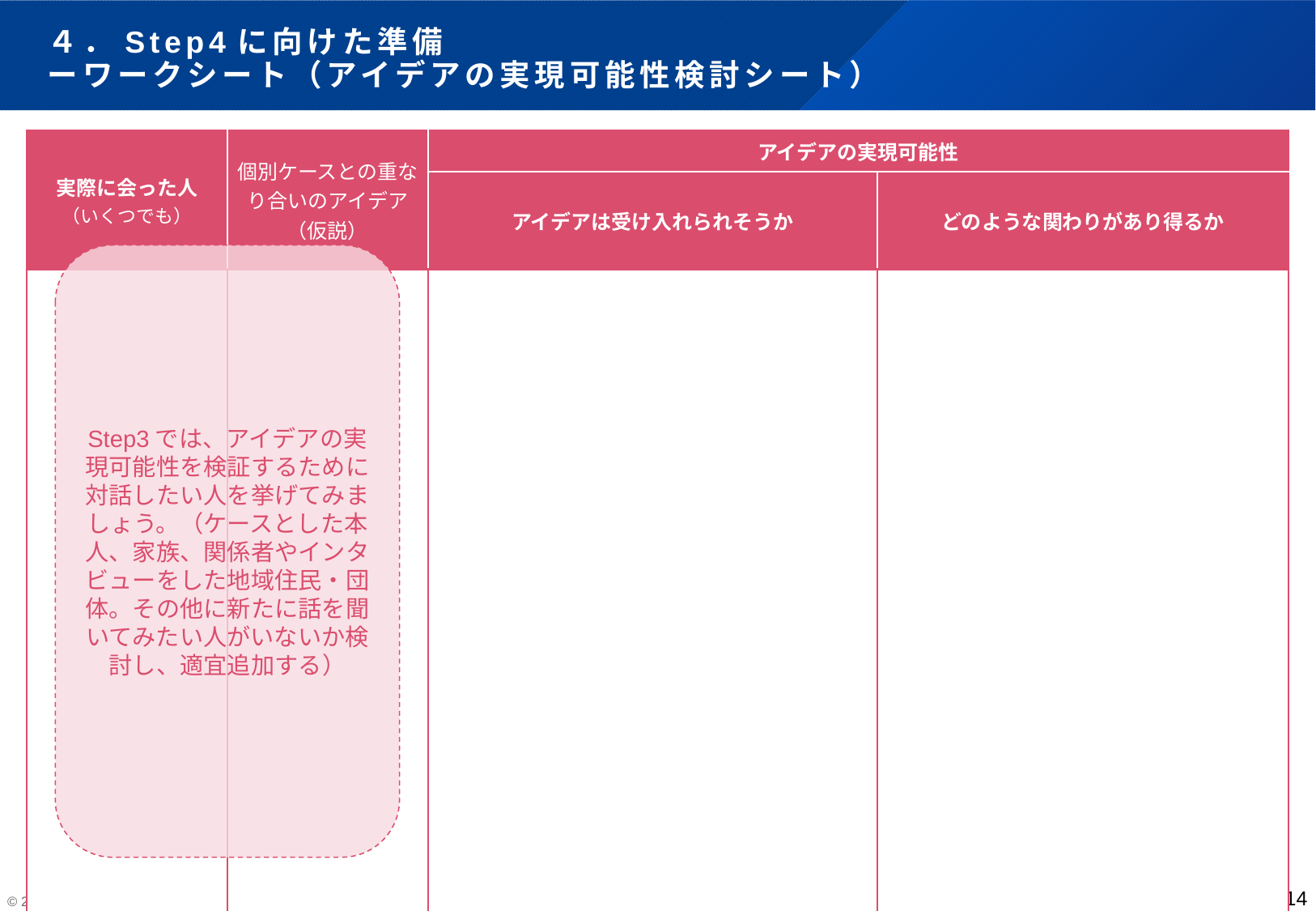

# ４．Step4に向けた準備 ーワークシート（アイデアの実現可能性検討シート）
| 実際に会った人 （いくつでも） | 個別ケースとの重なり合いのアイデア（仮説） | アイデアの実現可能性 |  |
| --- | --- | --- | --- |
|  |  | アイデアは受け入れられそうか | どのような関わりがあり得るか |
|  |  |  |  |
Step3では、アイデアの実現可能性を検証するために対話したい人を挙げてみましょう。（ケースとした本人、家族、関係者やインタビューをした地域住民・団体。その他に新たに話を聞いてみたい人がいないか検討し、適宜追加する）
14